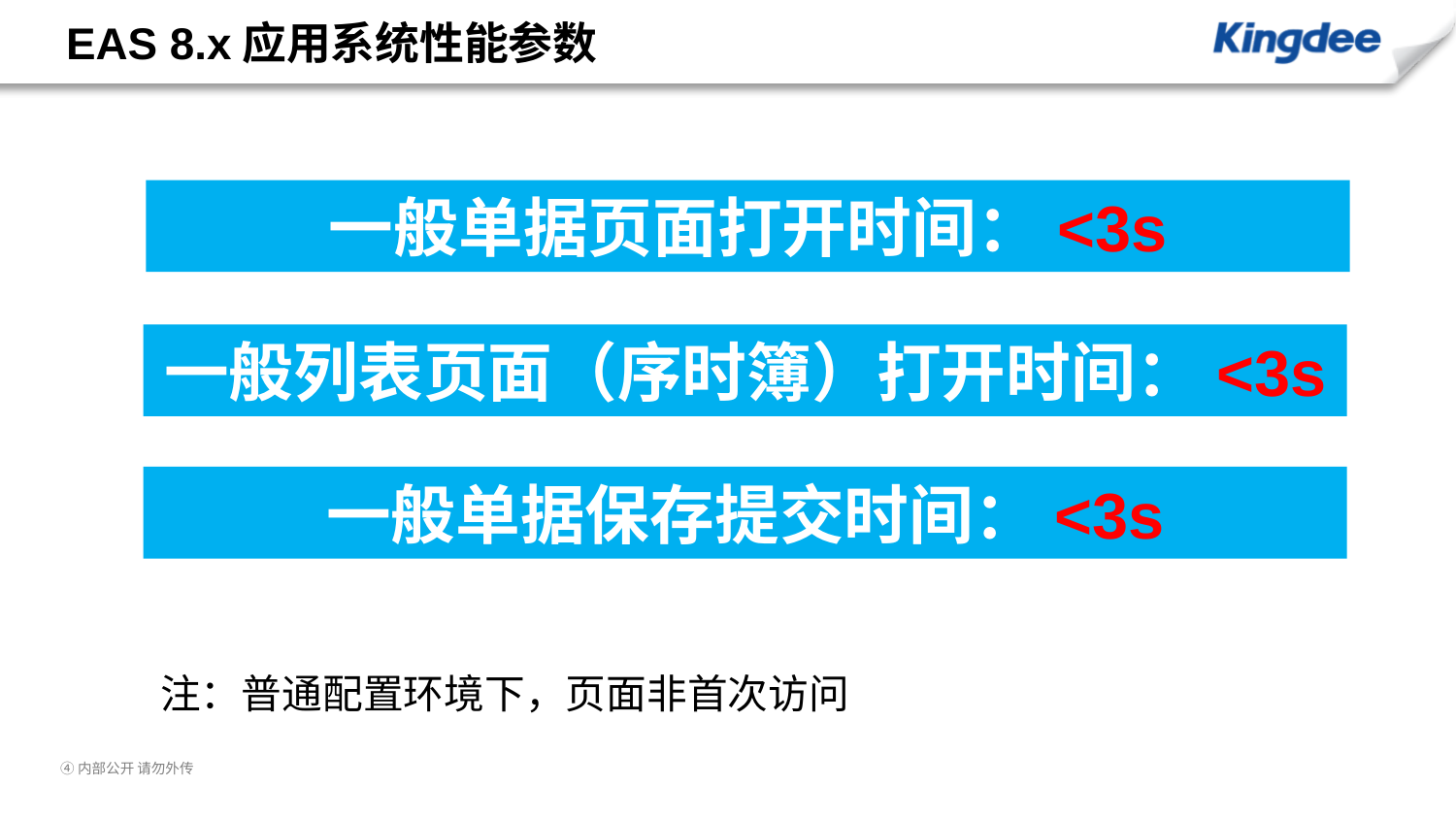

# EAS 8.x应用系统性能参数
一般单据页面打开时间：<3s
一般列表页面（序时簿）打开时间：<3s
一般单据保存提交时间：<3s
注：普通配置环境下，页面非首次访问